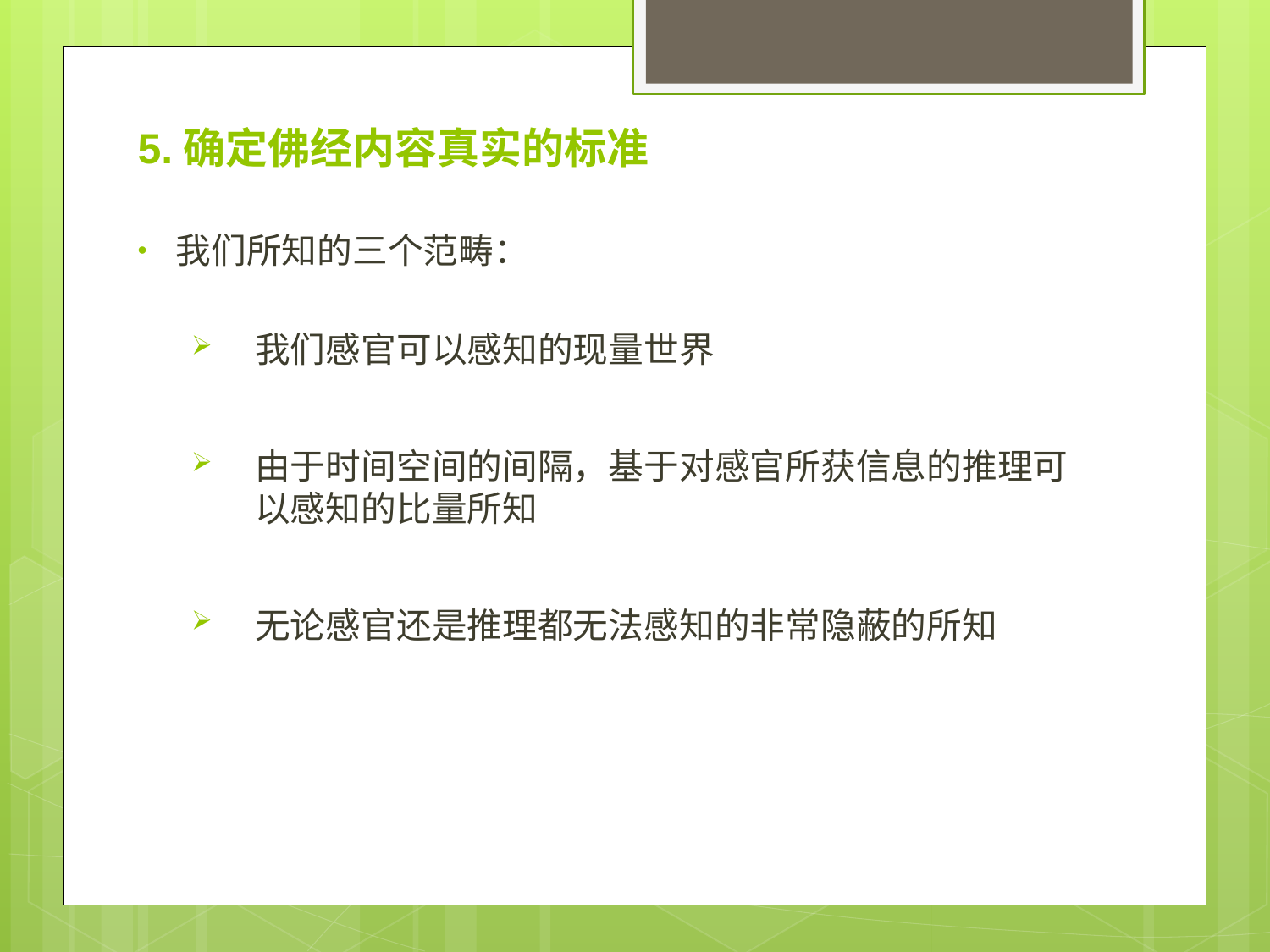

5.确定佛经内容真实的标准

我们所知的三个范畴：

我们感官可以感知的现量世界

由于时间空间的间隔，基于对感官所获信息的推理可以感知的比量所知

无论感官还是推理都无法感知的非常隐蔽的所知